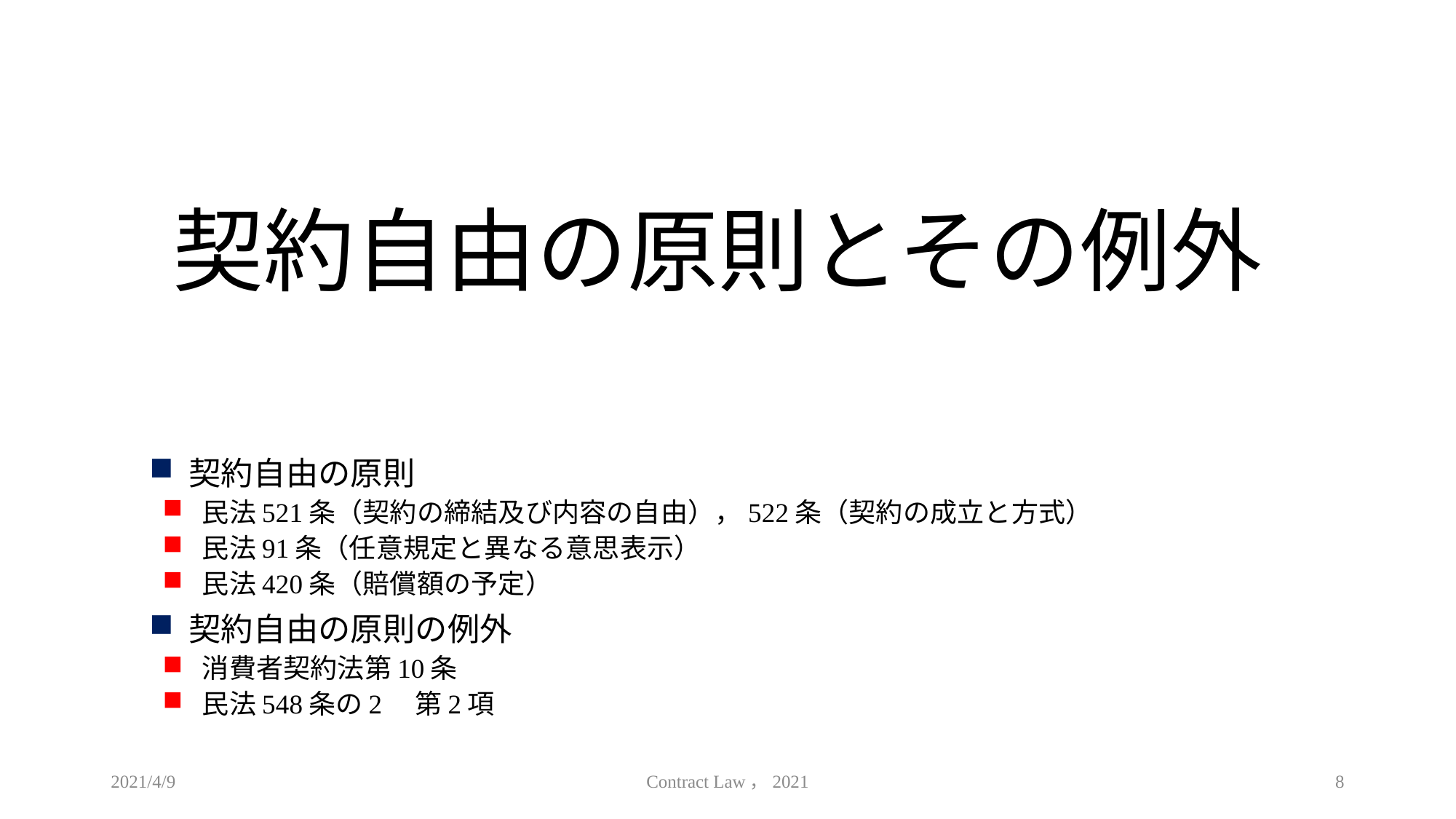

# 契約自由の原則とその例外
契約自由の原則
民法521条（契約の締結及び内容の自由），522条（契約の成立と方式）
民法91条（任意規定と異なる意思表示）
民法420条（賠償額の予定）
契約自由の原則の例外
消費者契約法第10条
民法548条の2　第2項
2021/4/9
Contract Law，2021
8